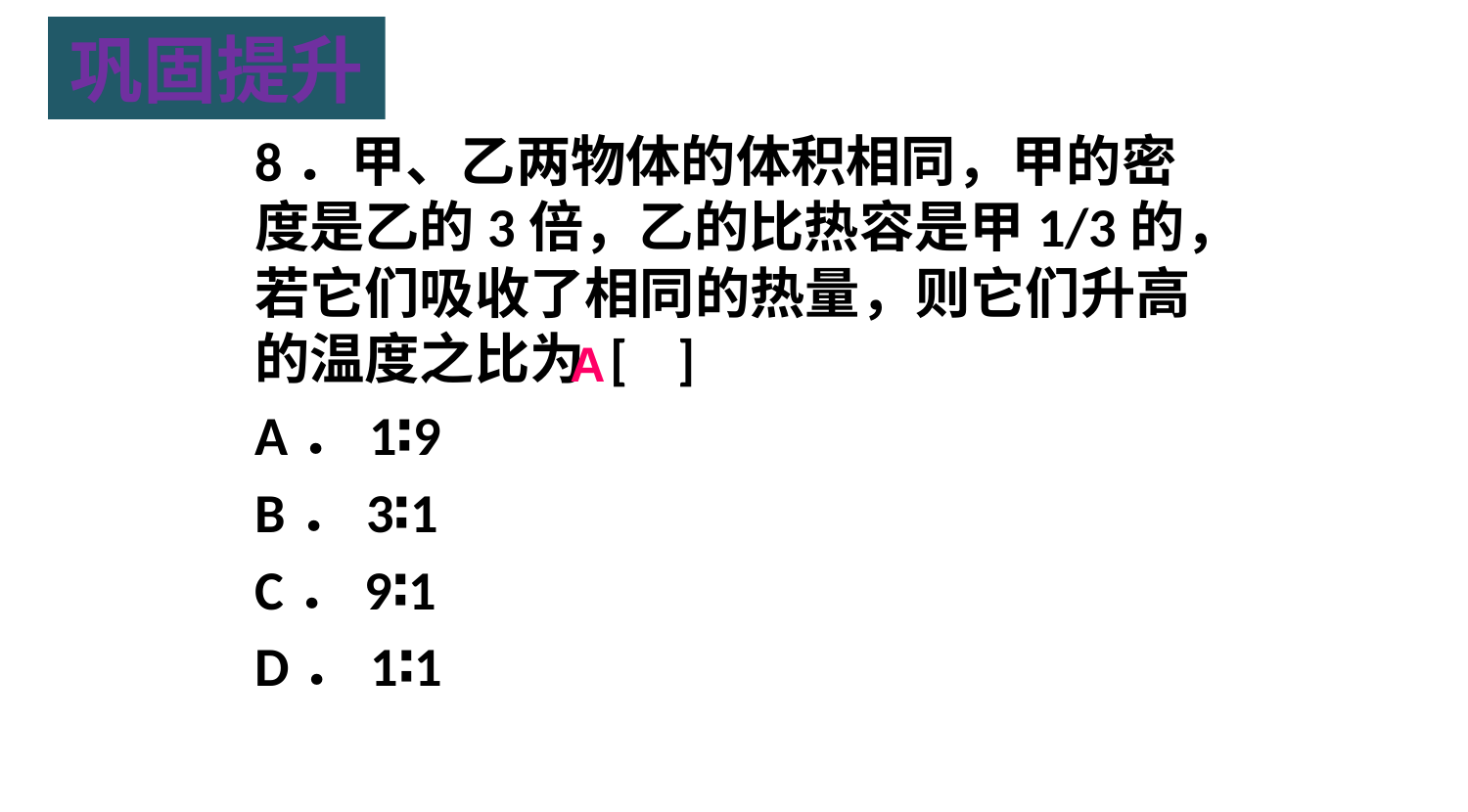

巩固提升
8．甲、乙两物体的体积相同，甲的密度是乙的3倍，乙的比热容是甲1/3的，若它们吸收了相同的热量，则它们升高的温度之比为 [    ]
A．1∶9
B．3∶1
C．9∶1
D．1∶1
A